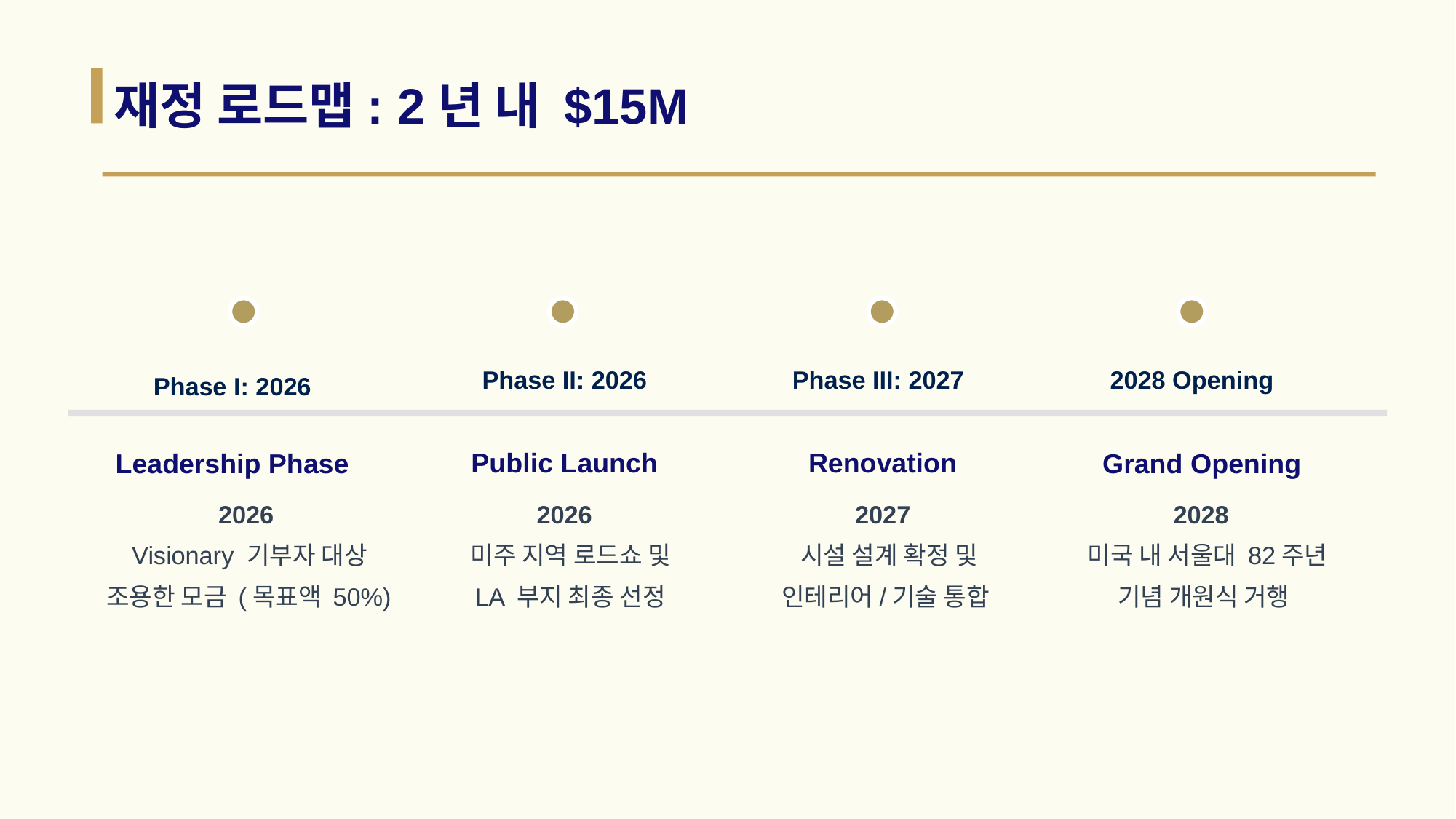

재정 로드맵: 2년 내 $15M

Phase II: 2026
Phase III: 2027
2028 Opening
Phase I: 2026

Public Launch
Renovation
Leadership Phase
Grand Opening
2026
 Visionary 기부자 대상
 조용한 모금 (목표액 50%)
2026
 미주 지역 로드쇼 및
 LA 부지 최종 선정
2027
 시설 설계 확정 및
 인테리어/기술 통합
2028
 미국 내 서울대 82주년
 기념 개원식 거행